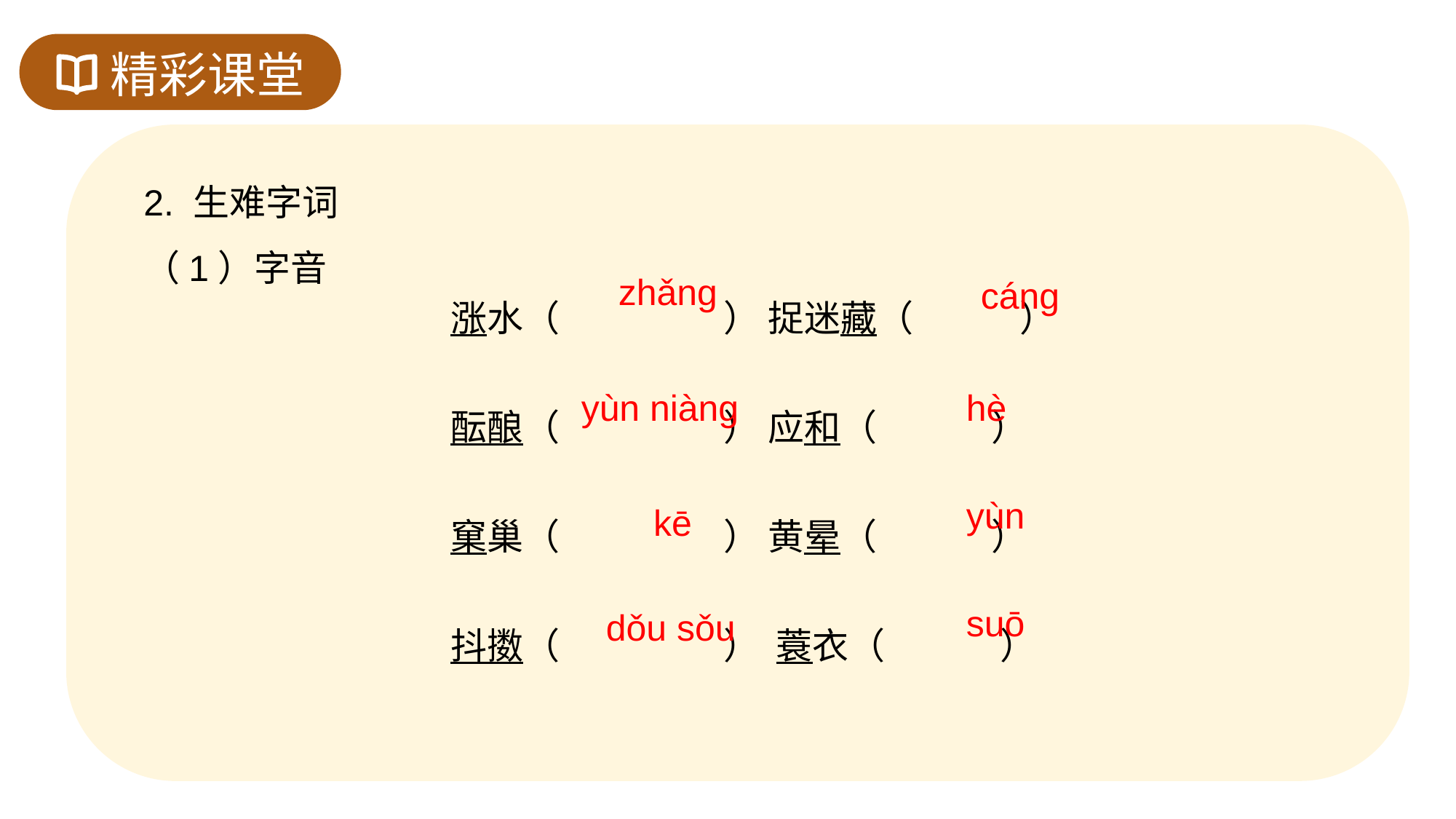

精彩课堂

2. 生难字词
（1）字音
涨水（                    ） 捉迷藏（             ）
酝酿（                    ） 应和（              ）
窠巢（                    ） 黄晕（              ）
抖擞（                    ）  蓑衣（              ）
zhǎng
cáng
yùn niàng
hè
yùn
kē
suō
dǒu sǒu